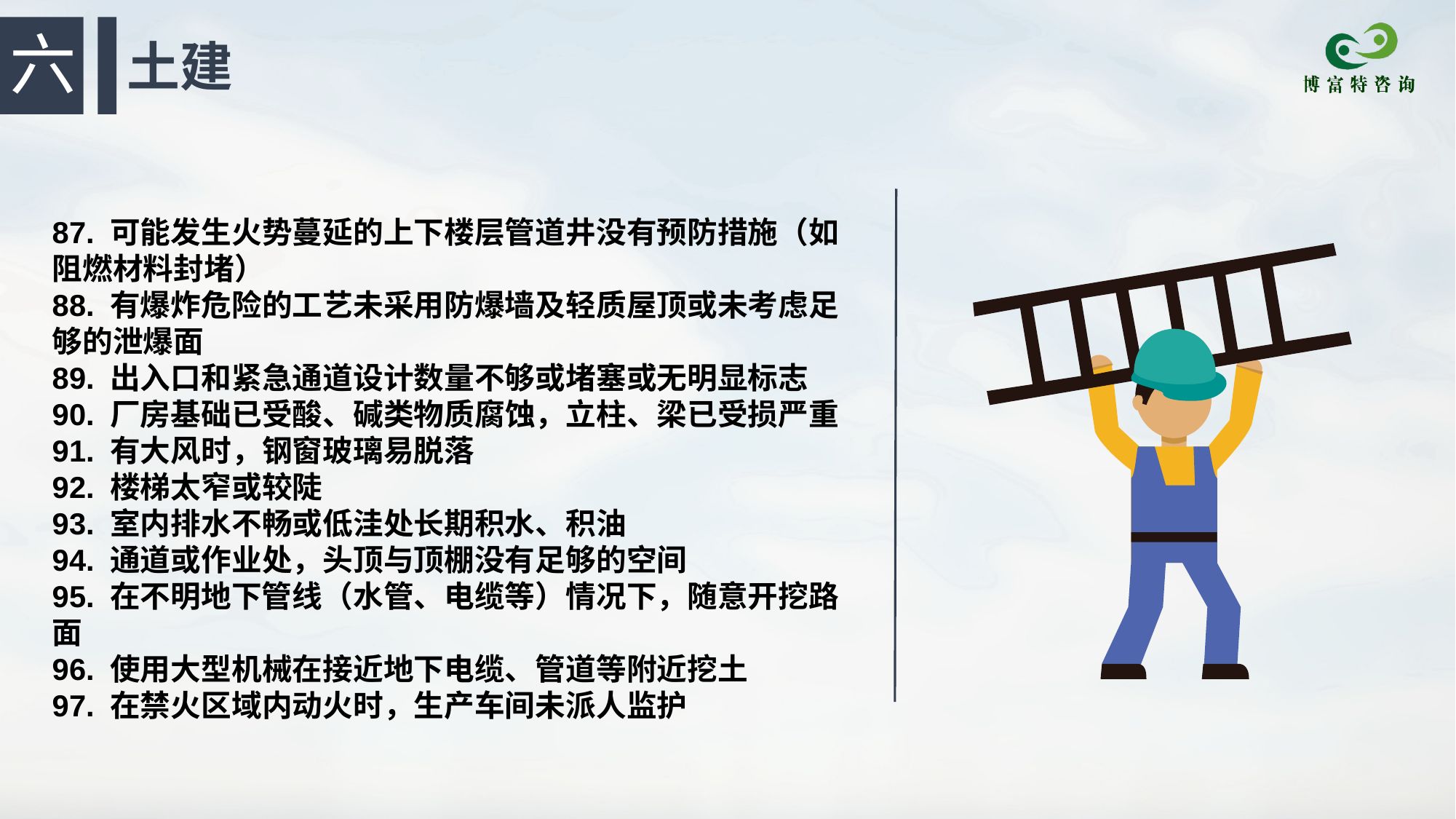

六

土建
87. 可能发生火势蔓延的上下楼层管道井没有预防措施（如阻燃材料封堵）
88. 有爆炸危险的工艺未采用防爆墙及轻质屋顶或未考虑足够的泄爆面
89. 出入口和紧急通道设计数量不够或堵塞或无明显标志
90. 厂房基础已受酸、碱类物质腐蚀，立柱、梁已受损严重
91. 有大风时，钢窗玻璃易脱落
92. 楼梯太窄或较陡
93. 室内排水不畅或低洼处长期积水、积油
94. 通道或作业处，头顶与顶棚没有足够的空间
95. 在不明地下管线（水管、电缆等）情况下，随意开挖路面
96. 使用大型机械在接近地下电缆、管道等附近挖土
97. 在禁火区域内动火时，生产车间未派人监护